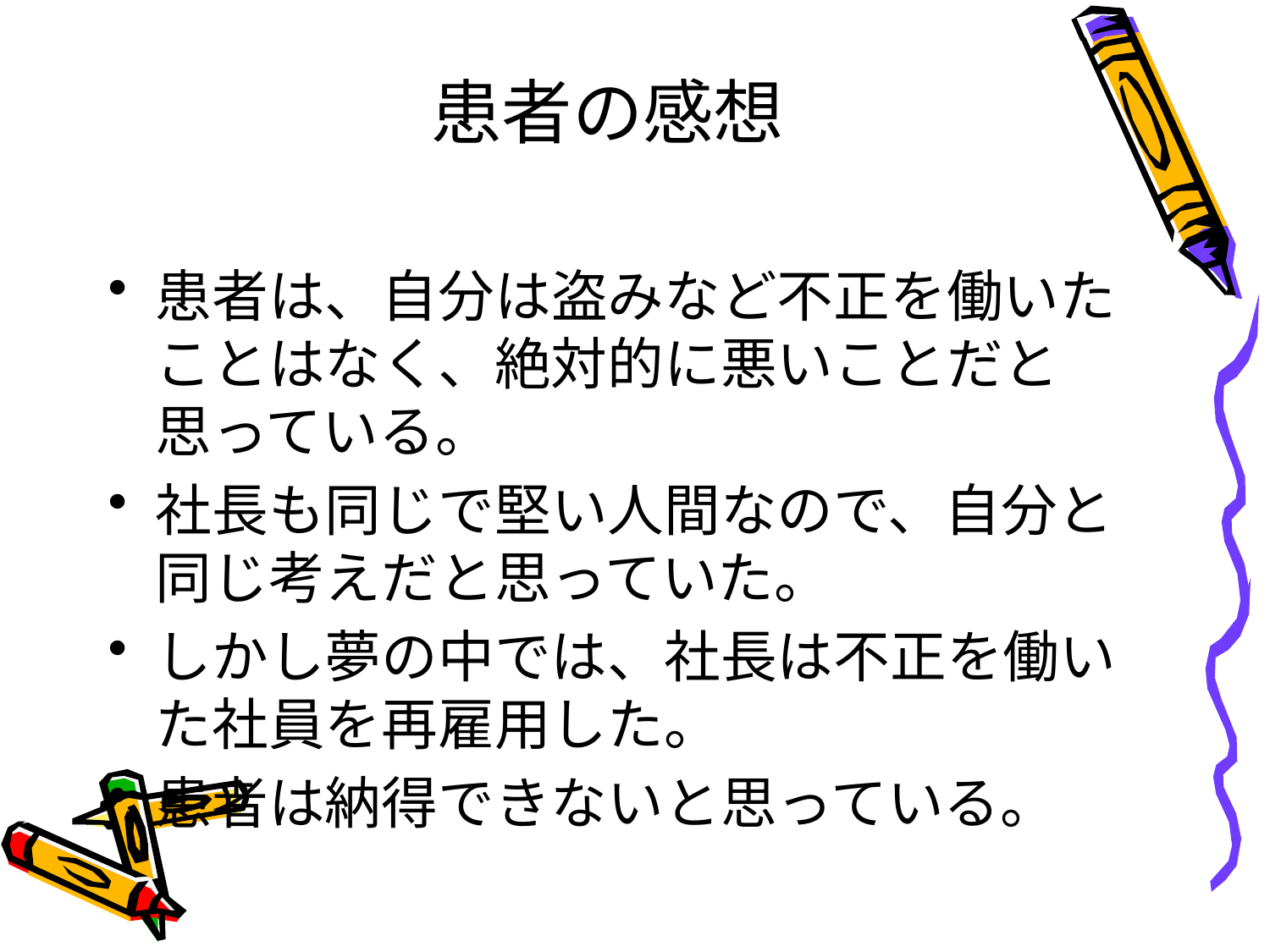

# 患者の感想
患者は、自分は盗みなど不正を働いたことはなく、絶対的に悪いことだと思っている。
社長も同じで堅い人間なので、自分と同じ考えだと思っていた。
しかし夢の中では、社長は不正を働いた社員を再雇用した。
患者は納得できないと思っている。